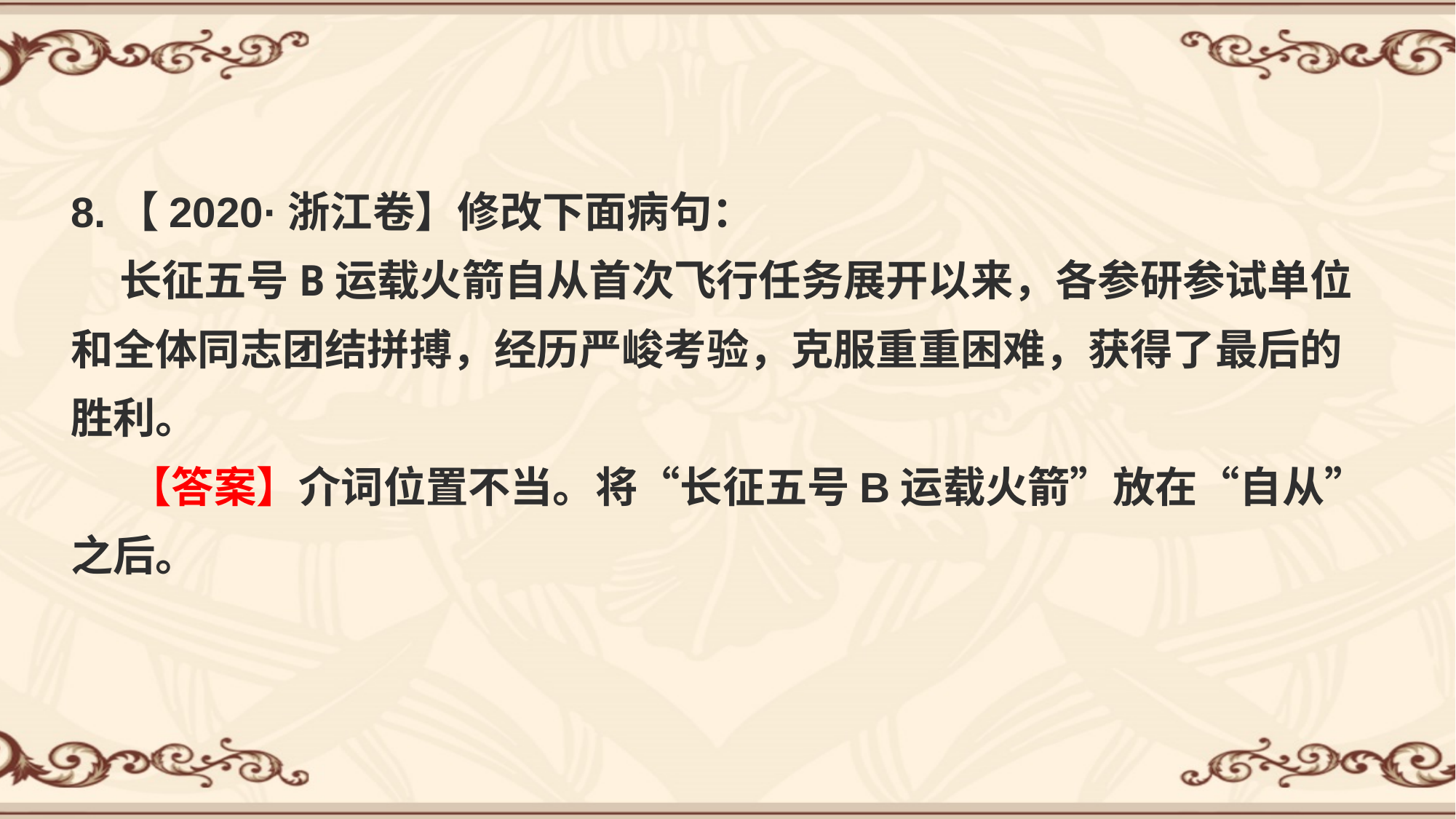

8.【2020·浙江卷】修改下面病句：
    长征五号B运载火箭自从首次飞行任务展开以来，各参研参试单位和全体同志团结拼搏，经历严峻考验，克服重重困难，获得了最后的胜利。
     【答案】介词位置不当。将“长征五号B运载火箭”放在“自从”之后。